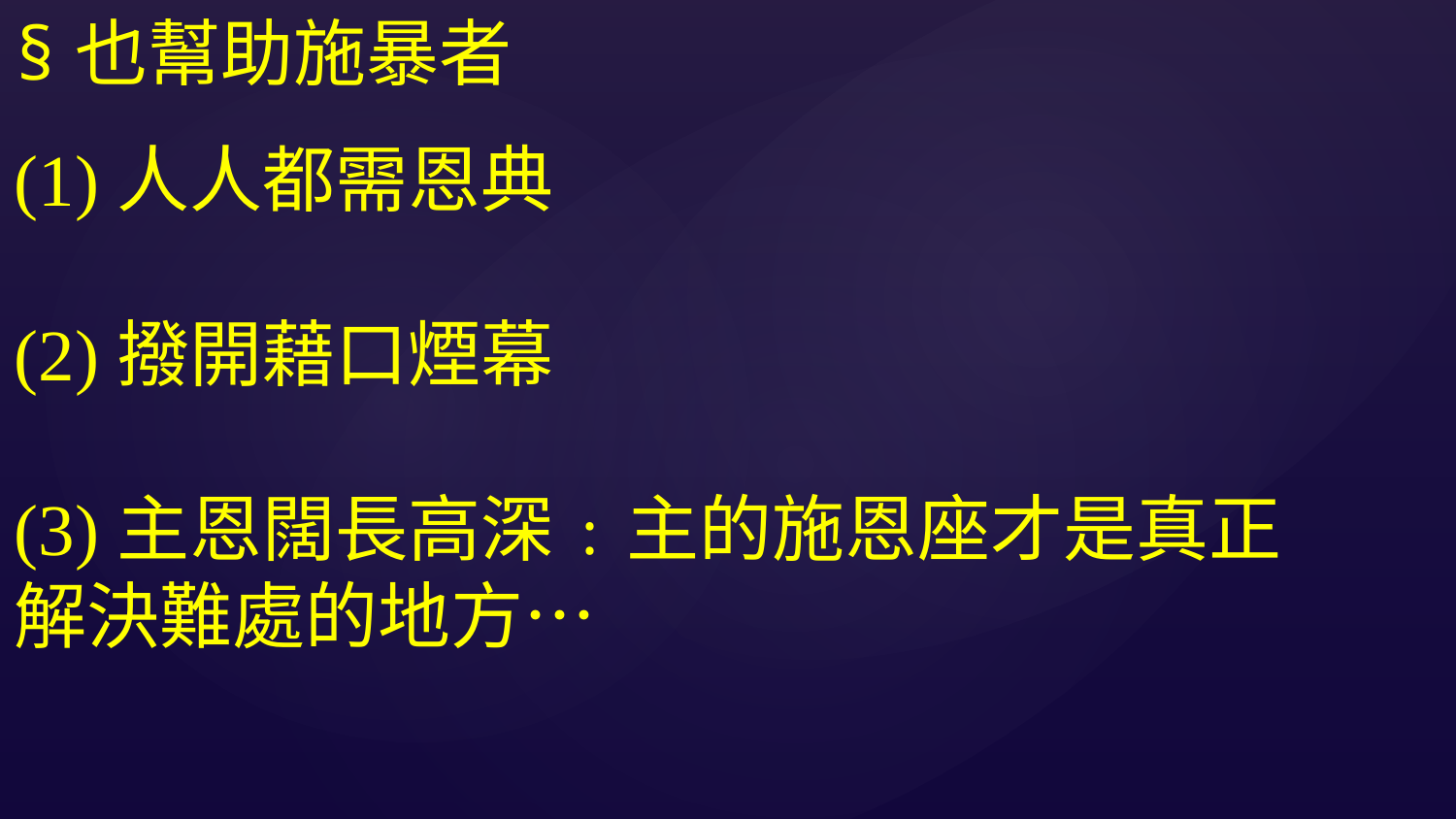

§也幫助施暴者

(1)人人都需恩典

(2)撥開藉口煙幕

(3)主恩闊長高深﹕主的施恩座才是真正解決難處的地方…